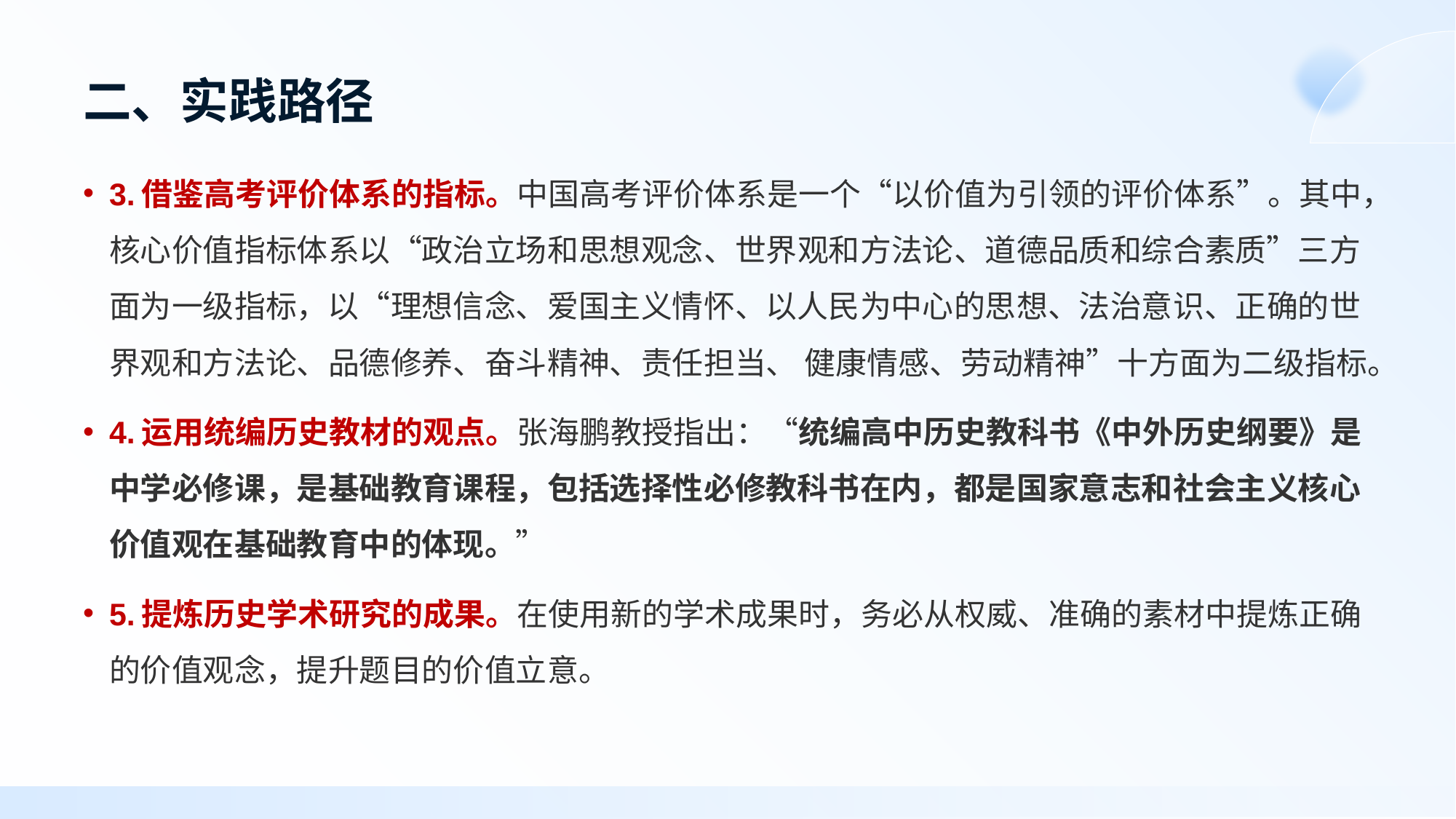

# 二、实践路径
3.借鉴高考评价体系的指标。中国高考评价体系是一个“以价值为引领的评价体系”。其中，核心价值指标体系以“政治立场和思想观念、世界观和方法论、道德品质和综合素质”三方面为一级指标，以“理想信念、爱国主义情怀、以人民为中心的思想、法治意识、正确的世界观和方法论、品德修养、奋斗精神、责任担当、 健康情感、劳动精神”十方面为二级指标。
4.运用统编历史教材的观点。张海鹏教授指出：“统编高中历史教科书《中外历史纲要》是中学必修课，是基础教育课程，包括选择性必修教科书在内，都是国家意志和社会主义核心价值观在基础教育中的体现。”
5.提炼历史学术研究的成果。在使用新的学术成果时，务必从权威、准确的素材中提炼正确的价值观念，提升题目的价值立意。